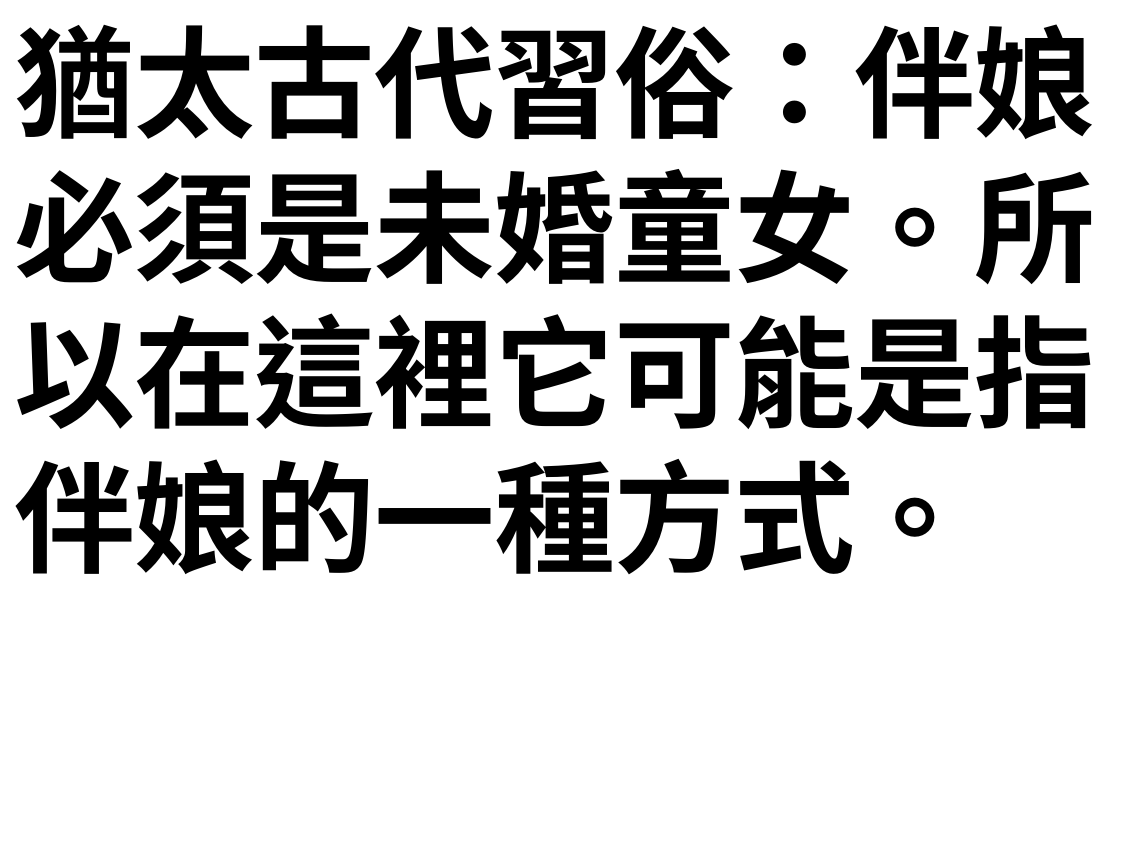

猶太古代習俗：伴娘必須是未婚童女。所以在這裡它可能是指伴娘的一種方式。